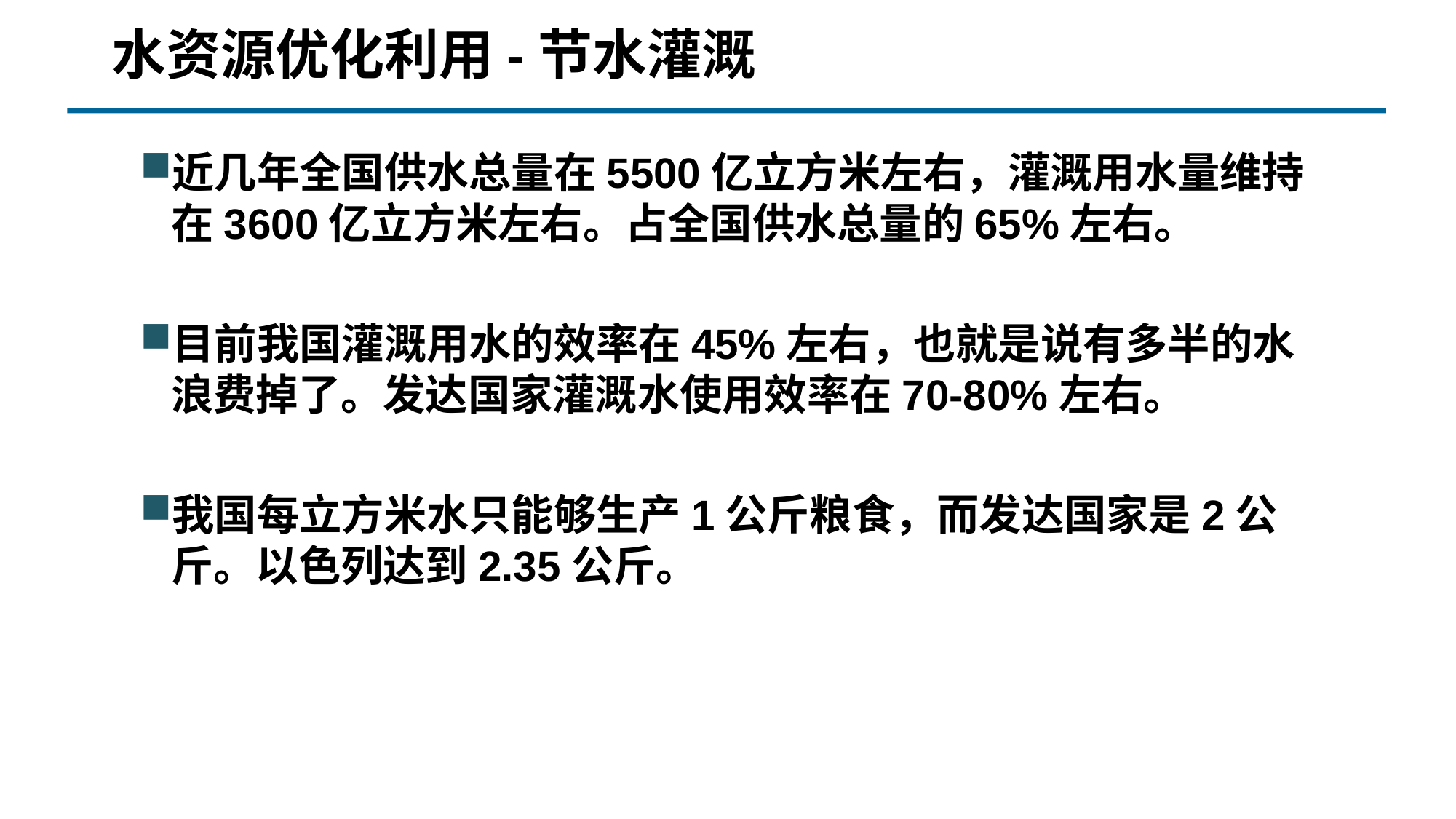

# 水资源优化利用-节水灌溉
近几年全国供水总量在5500亿立方米左右，灌溉用水量维持在3600亿立方米左右。占全国供水总量的65%左右。

目前我国灌溉用水的效率在45%左右，也就是说有多半的水浪费掉了。发达国家灌溉水使用效率在70-80%左右。

我国每立方米水只能够生产1公斤粮食，而发达国家是2公斤。以色列达到2.35公斤。